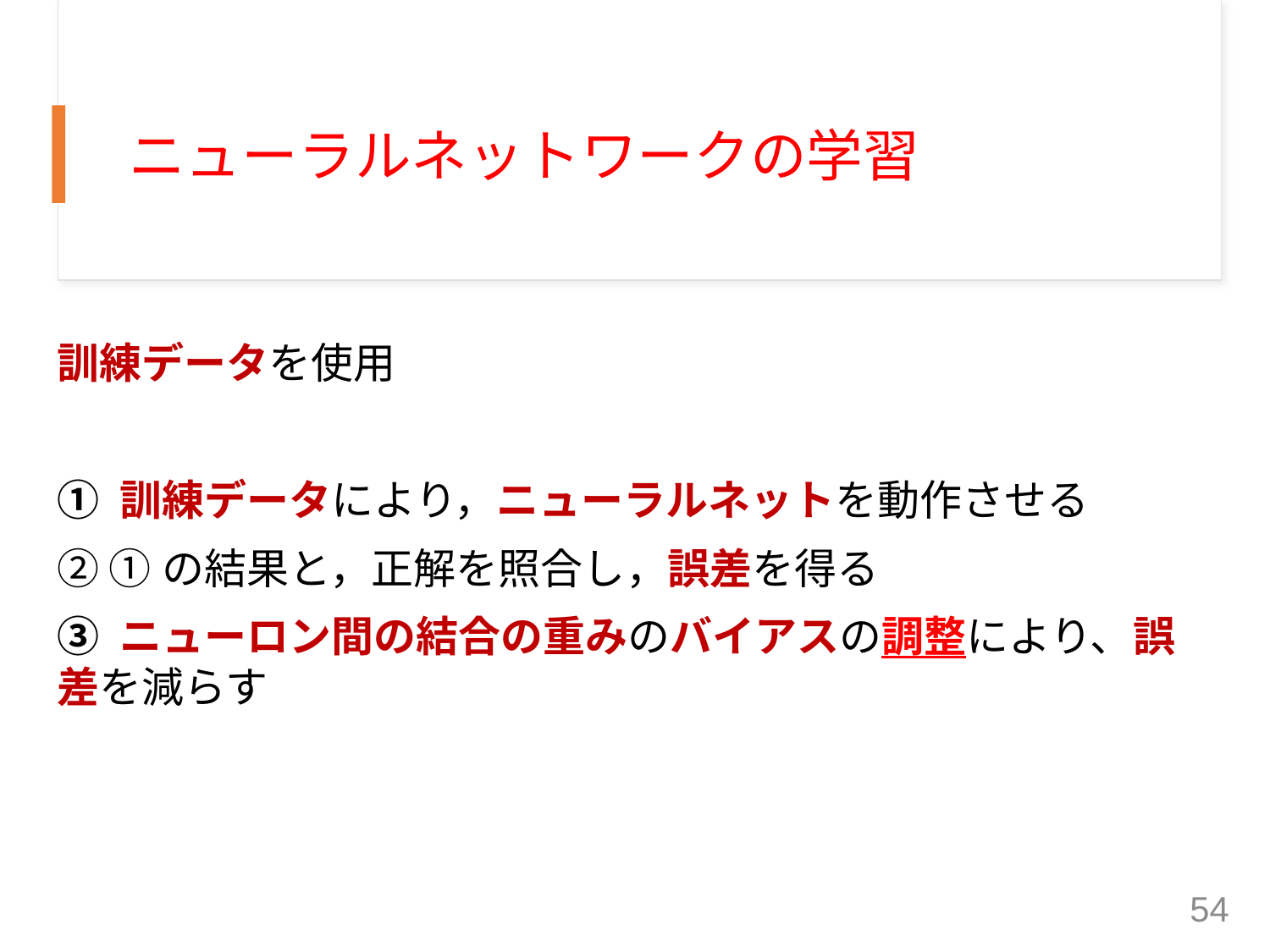

# ニューラルネットワークの学習

訓練データを使用

① 訓練データにより，ニューラルネットを動作させる
② ①の結果と，正解を照合し，誤差を得る
③ ニューロン間の結合の重みのバイアスの調整により、誤差を減らす

54